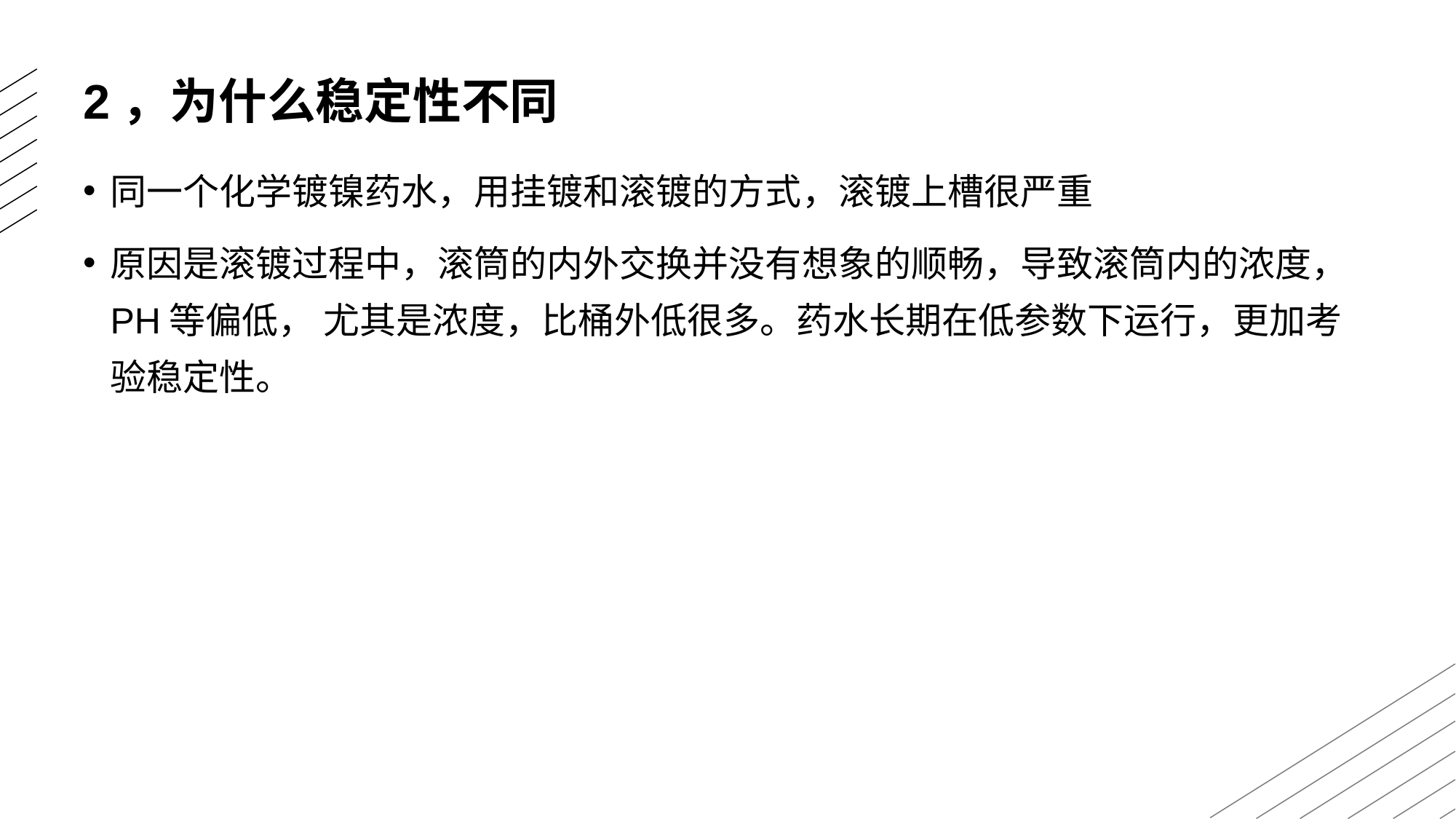

# 2，为什么稳定性不同
同一个化学镀镍药水，用挂镀和滚镀的方式，滚镀上槽很严重
原因是滚镀过程中，滚筒的内外交换并没有想象的顺畅，导致滚筒内的浓度，PH等偏低， 尤其是浓度，比桶外低很多。药水长期在低参数下运行，更加考验稳定性。